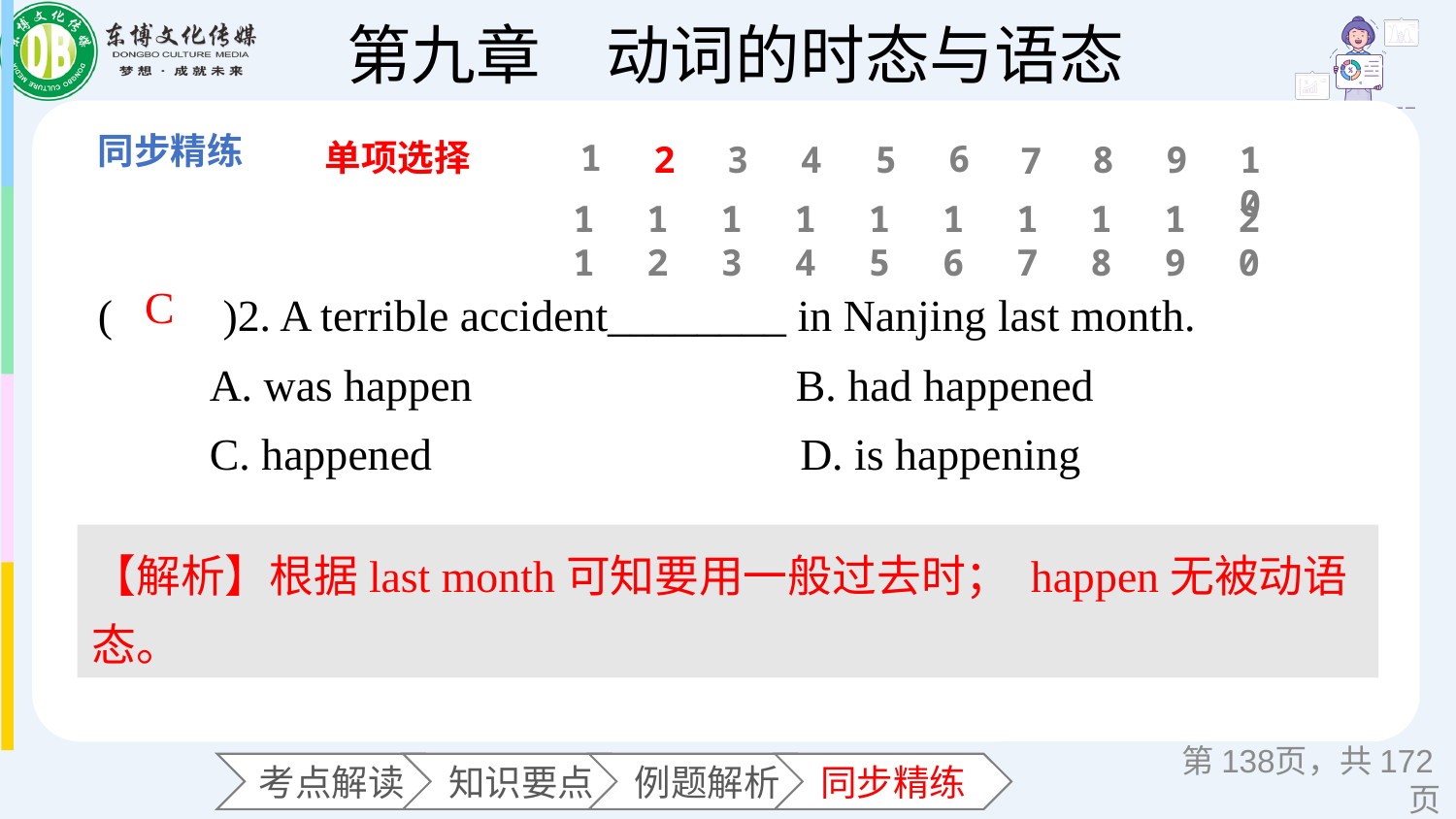

单项选择
1
6
2
3
4
5
8
9
10
7
11
12
13
14
15
16
17
18
19
20
(　　)2. A terrible accident________ in Nanjing last month.
          A. was happen                             B. had happened
          C. happened                                 D. is happening
C
【解析】根据last month可知要用一般过去时； happen无被动语态。
第138页，共172页